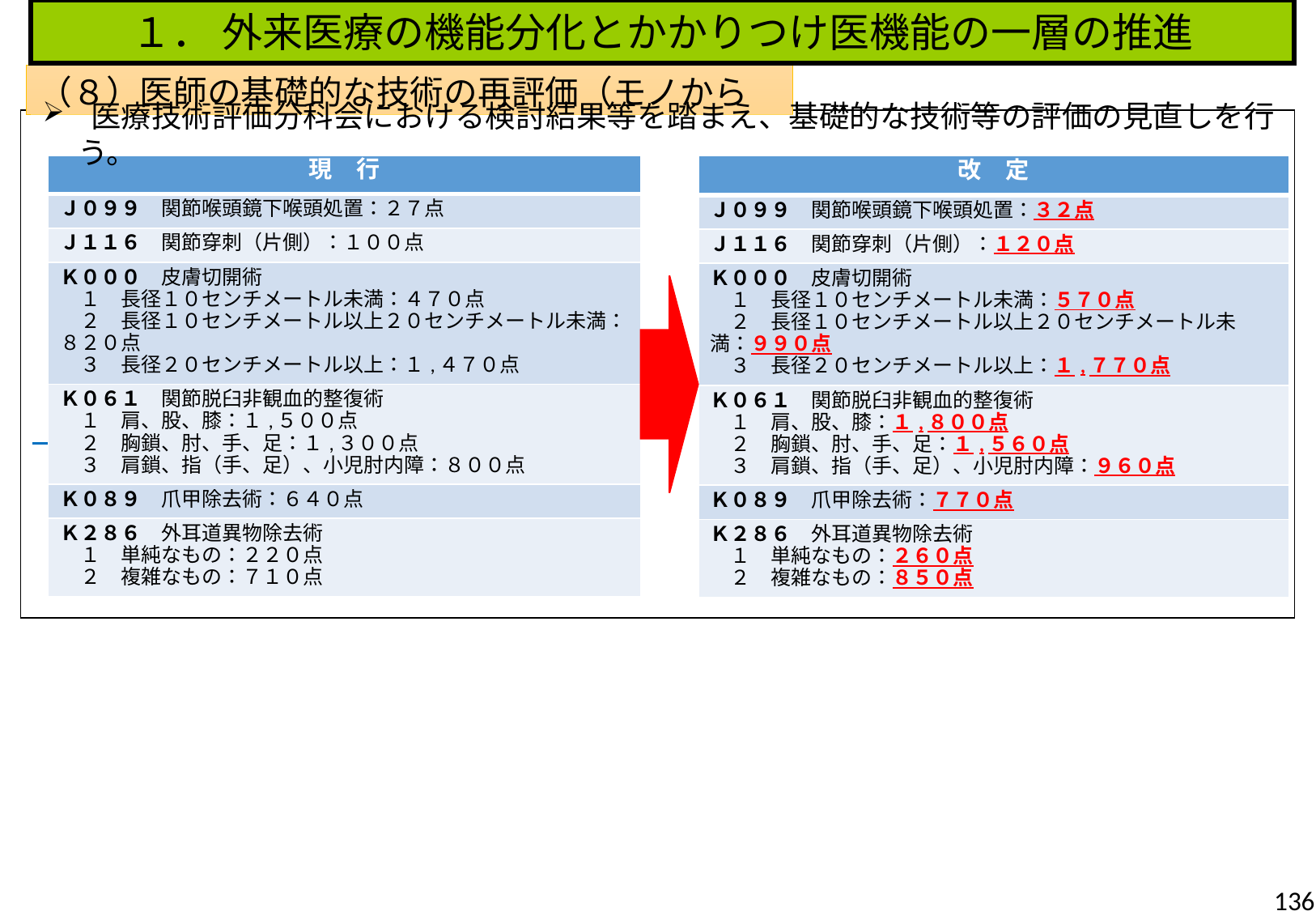

１． 外来医療の機能分化とかかりつけ医機能の一層の推進
（８）医師の基礎的な技術の再評価（モノから人へ）③

 医療技術評価分科会における検討結果等を踏まえ、基礎的な技術等の評価の見直しを行う。
| 現　行 |
| --- |
| Ｊ０９９　関節喉頭鏡下喉頭処置：２７点 |
| Ｊ１１６　関節穿刺（片側）：１００点 |
| Ｋ０００　皮膚切開術 　１　長径１０センチメートル未満：４７０点 　２　長径１０センチメートル以上２０センチメートル未満：８２０点 　３　長径２０センチメートル以上：１,４７０点 |
| Ｋ０６１　関節脱臼非観血的整復術 　１　肩、股、膝：１,５００点 　２　胸鎖、肘、手、足：１,３００点 　３　肩鎖、指（手、足）、小児肘内障：８００点 |
| Ｋ０８９　爪甲除去術：６４０点 |
| Ｋ２８６　外耳道異物除去術 　１　単純なもの：２２０点 　２　複雑なもの：７１０点 |
| 改　定 |
| --- |
| Ｊ０９９　関節喉頭鏡下喉頭処置：３２点 |
| Ｊ１１６　関節穿刺（片側）：１２０点 |
| Ｋ０００　皮膚切開術 　１　長径１０センチメートル未満：５７０点 　２　長径１０センチメートル以上２０センチメートル未満：９９０点 　３　長径２０センチメートル以上：１,７７０点 |
| Ｋ０６１　関節脱臼非観血的整復術 　１　肩、股、膝：１,８００点 　２　胸鎖、肘、手、足：１,５６０点 　３　肩鎖、指（手、足）、小児肘内障：９６０点 |
| Ｋ０８９　爪甲除去術：７７０点 |
| Ｋ２８６　外耳道異物除去術 　１　単純なもの：２６０点 　２　複雑なもの：８５０点 |

136